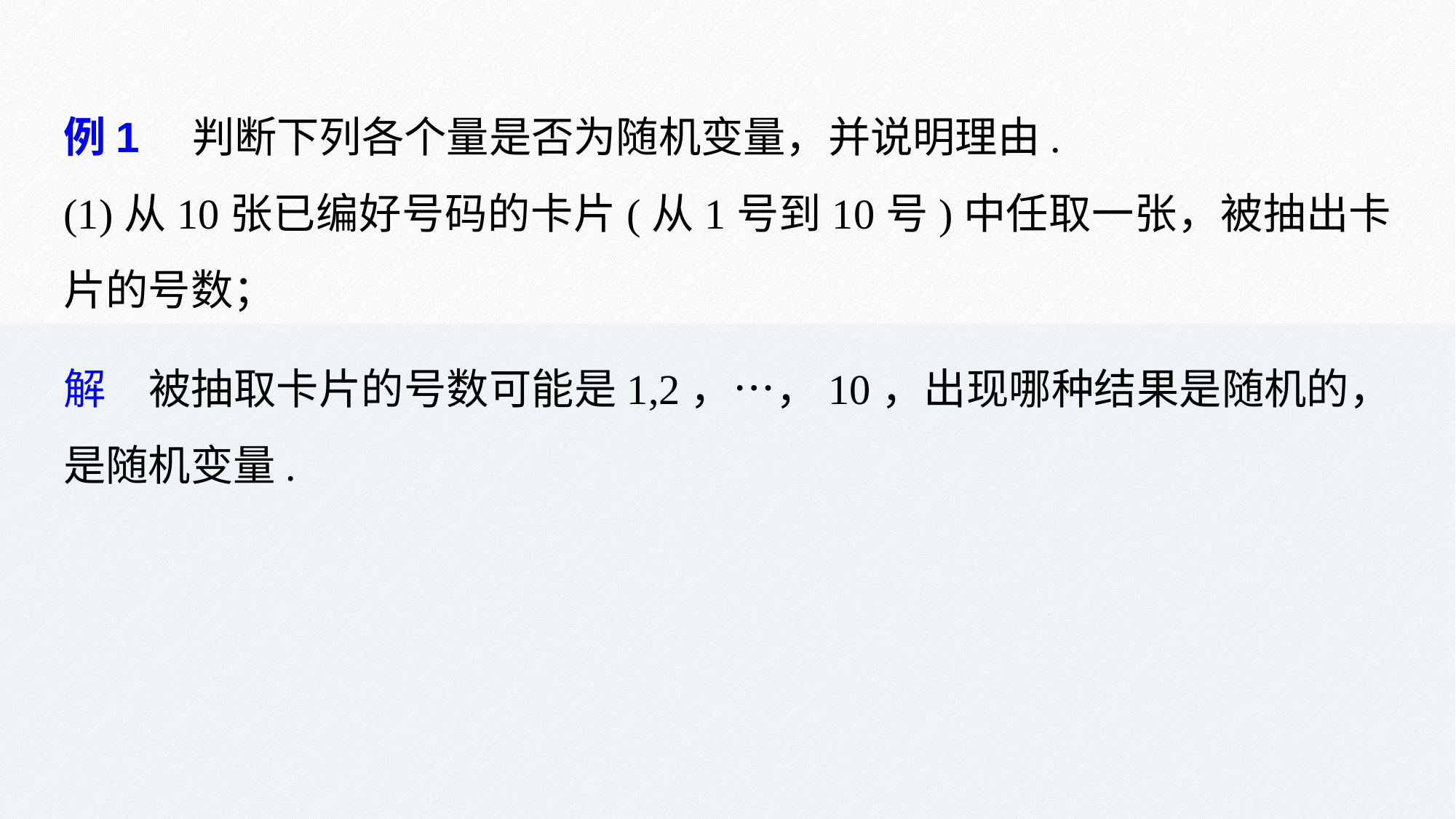

例1　判断下列各个量是否为随机变量，并说明理由.
(1)从10张已编好号码的卡片(从1号到10号)中任取一张，被抽出卡片的号数；
解　被抽取卡片的号数可能是1,2，…，10，出现哪种结果是随机的，是随机变量.